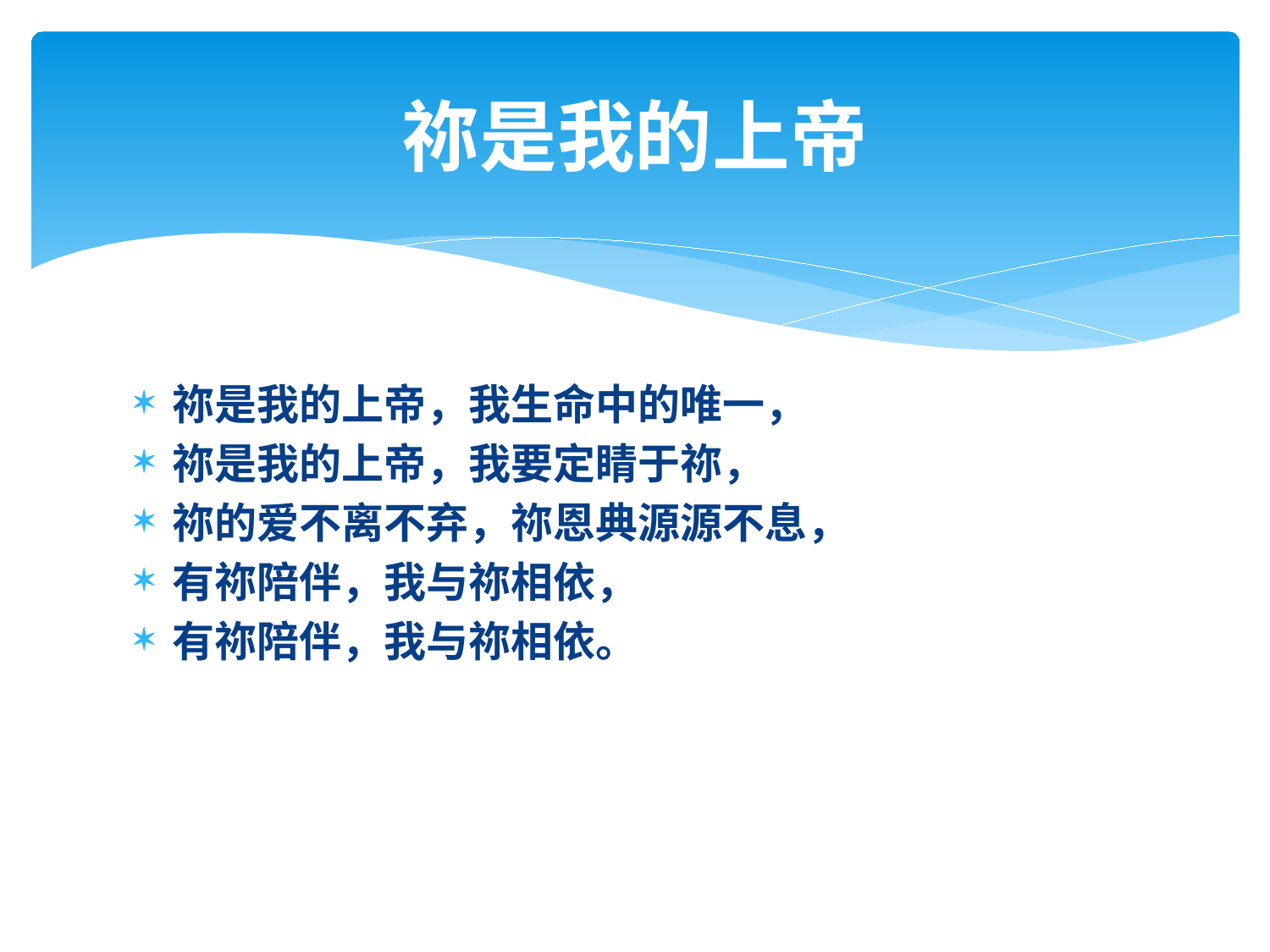

# 祢是我的上帝
祢是我的上帝，我生命中的唯一，
祢是我的上帝，我要定睛于祢，
祢的爱不离不弃，祢恩典源源不息，
有祢陪伴，我与祢相依，
有祢陪伴，我与祢相依。